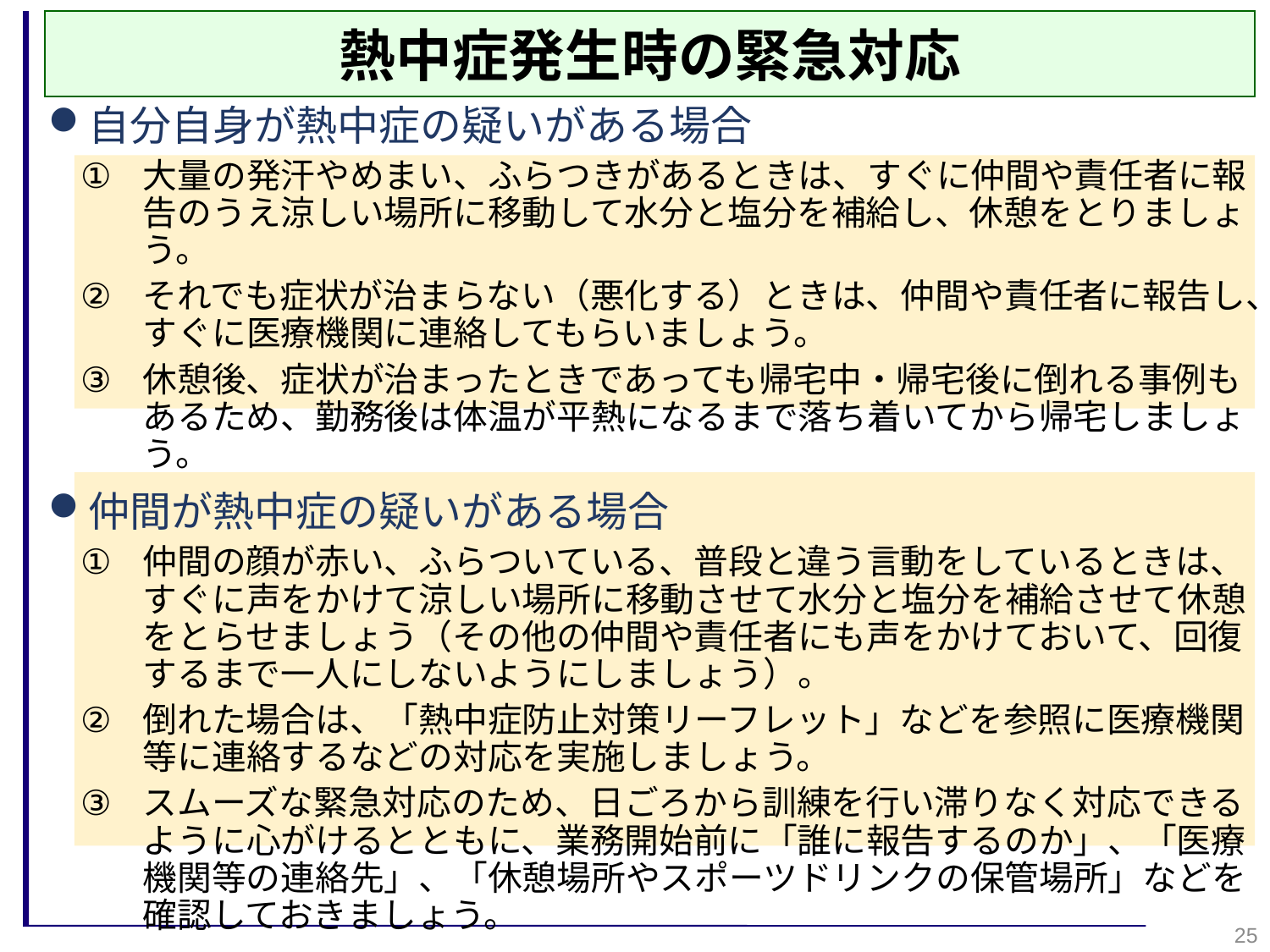

熱中症発生時の緊急対応
自分自身が熱中症の疑いがある場合
大量の発汗やめまい、ふらつきがあるときは、すぐに仲間や責任者に報告のうえ涼しい場所に移動して水分と塩分を補給し、休憩をとりましょう。
それでも症状が治まらない（悪化する）ときは、仲間や責任者に報告し、すぐに医療機関に連絡してもらいましょう。
休憩後、症状が治まったときであっても帰宅中・帰宅後に倒れる事例もあるため、勤務後は体温が平熱になるまで落ち着いてから帰宅しましょう。
仲間が熱中症の疑いがある場合
仲間の顔が赤い、ふらついている、普段と違う言動をしているときは、すぐに声をかけて涼しい場所に移動させて水分と塩分を補給させて休憩をとらせましょう（その他の仲間や責任者にも声をかけておいて、回復するまで一人にしないようにしましょう）。
倒れた場合は、「熱中症防止対策リーフレット」などを参照に医療機関等に連絡するなどの対応を実施しましょう。
スムーズな緊急対応のため、日ごろから訓練を行い滞りなく対応できるように心がけるとともに、業務開始前に「誰に報告するのか」、「医療機関等の連絡先」、「休憩場所やスポーツドリンクの保管場所」などを確認しておきましょう。

25